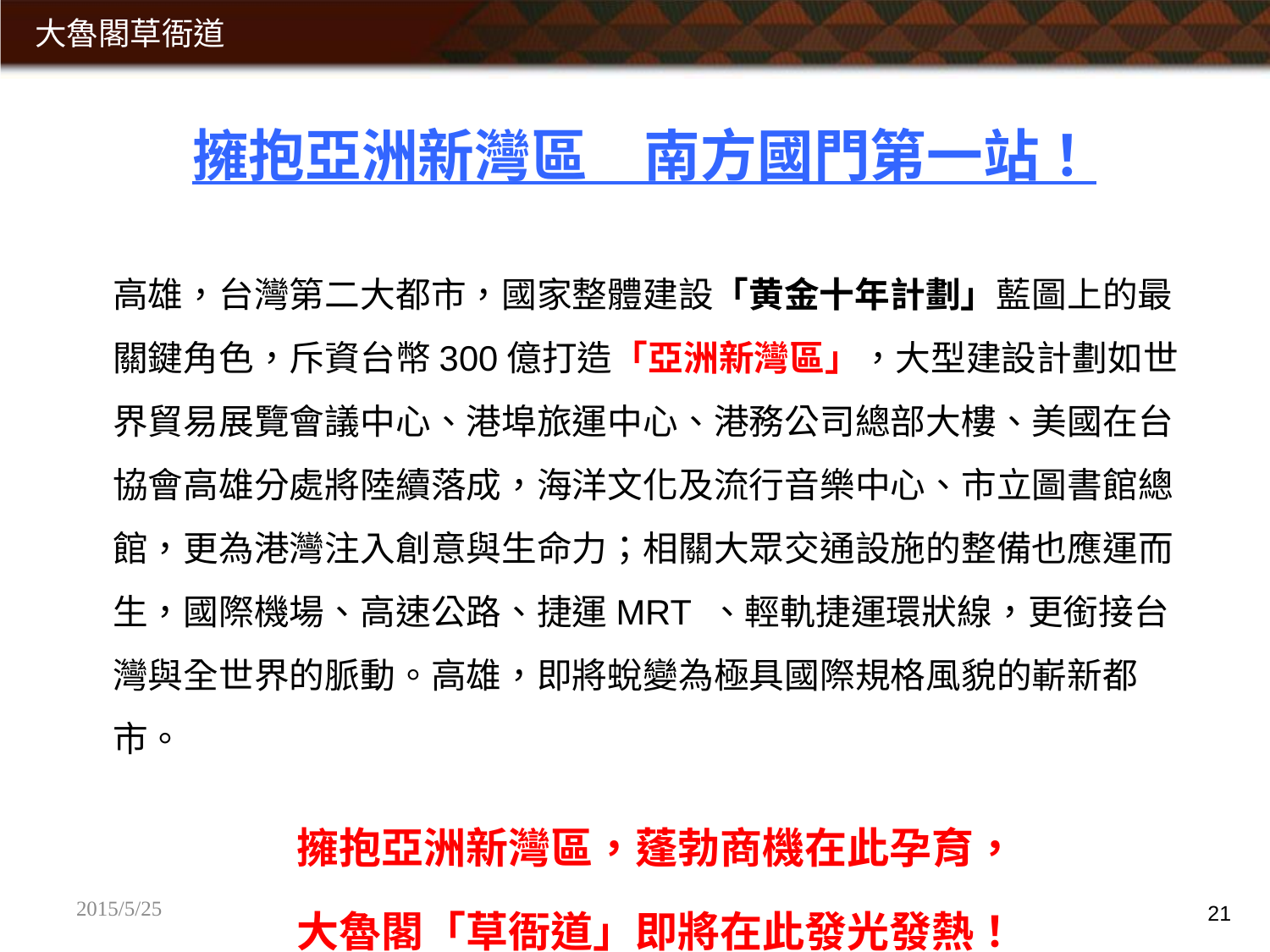

擁抱亞洲新灣區　南方國門第一站！
高雄，台灣第二大都市，國家整體建設「黄金十年計劃」藍圖上的最關鍵角色，斥資台幣300億打造「亞洲新灣區」，大型建設計劃如世界貿易展覽會議中心、港埠旅運中心、港務公司總部大樓、美國在台協會高雄分處將陸續落成，海洋文化及流行音樂中心、市立圖書館總館，更為港灣注入創意與生命力；相關大眾交通設施的整備也應運而生，國際機場、高速公路、捷運MRT 、輕軌捷運環狀線，更銜接台灣與全世界的脈動。高雄，即將蛻變為極具國際規格風貌的嶄新都市。

擁抱亞洲新灣區，蓬勃商機在此孕育，
大魯閣「草衙道」即將在此發光發熱！
<#>
2015/5/25
21